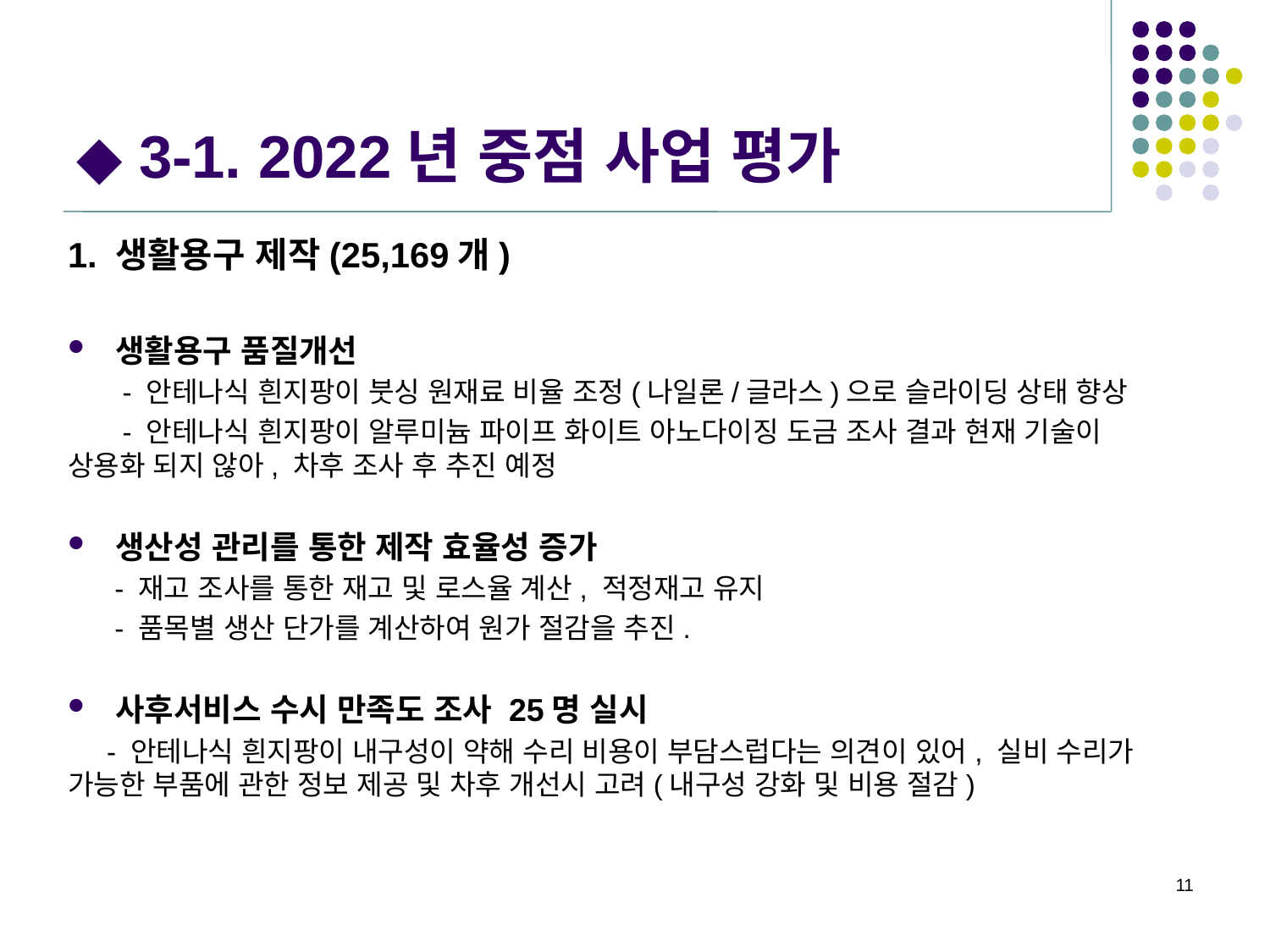

# ◆ 3-1. 2022년 중점 사업 평가
1. 생활용구 제작(25,169개)

생활용구 품질개선
       - 안테나식 흰지팡이 붓싱 원재료 비율 조정(나일론/글라스)으로 슬라이딩 상태 향상
       - 안테나식 흰지팡이 알루미늄 파이프 화이트 아노다이징 도금 조사 결과 현재 기술이 상용화 되지 않아, 차후 조사 후 추진 예정

생산성 관리를 통한 제작 효율성 증가
      - 재고 조사를 통한 재고 및 로스율 계산, 적정재고 유지
      - 품목별 생산 단가를 계산하여 원가 절감을 추진.

사후서비스 수시 만족도 조사 25명 실시
     - 안테나식 흰지팡이 내구성이 약해 수리 비용이 부담스럽다는 의견이 있어, 실비 수리가 가능한 부품에 관한 정보 제공 및 차후 개선시 고려(내구성 강화 및 비용 절감)
11